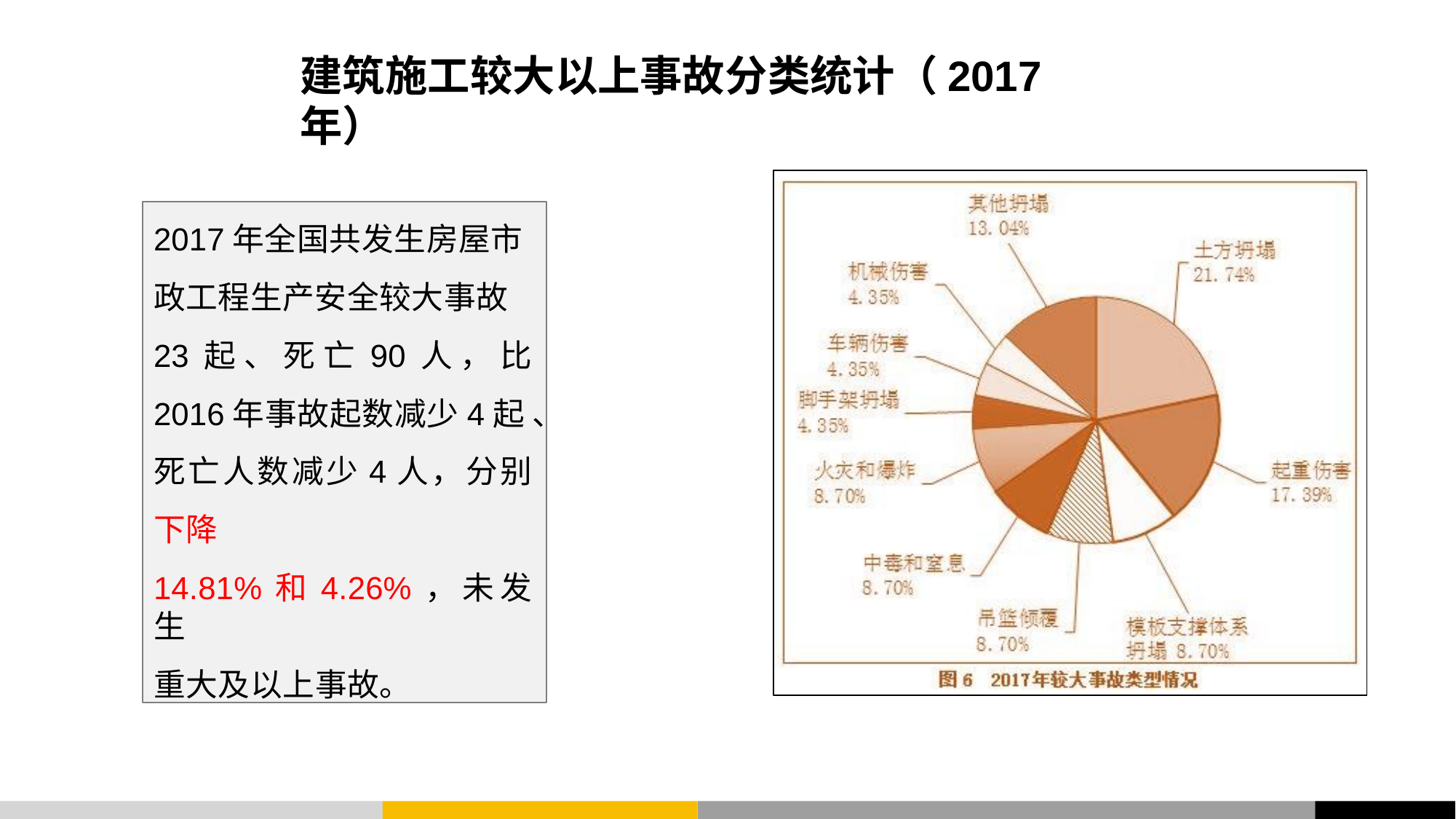

# 建筑施工较大以上事故分类统计（2017年）

2017年全国共发生房屋市
政工程生产安全较大事故
23起、死亡90人，比 2016年事故起数减少4起 、死亡人数减少4人，分别 下降
14.81%和4.26%，未发生
重大及以上事故。